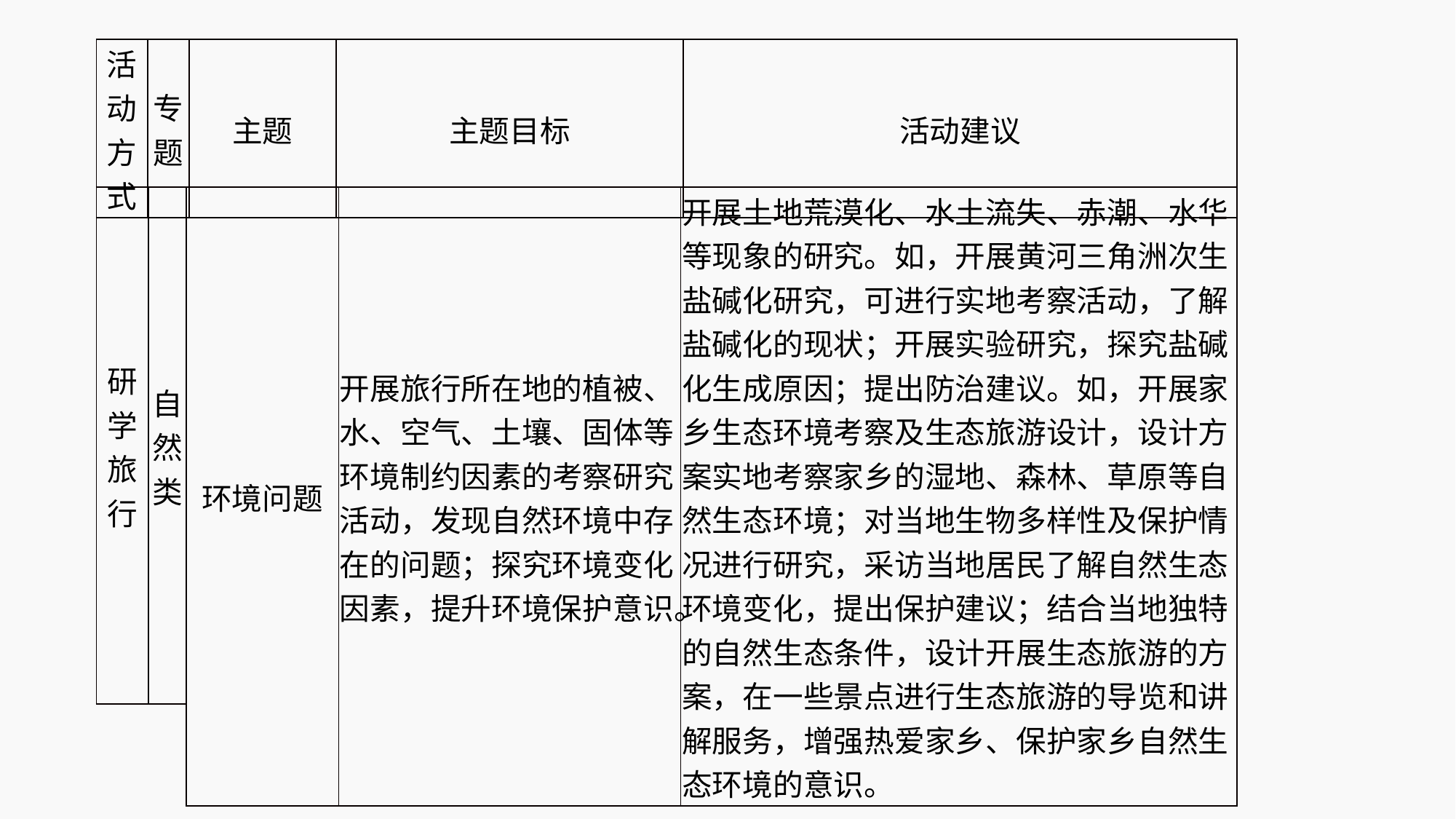

| 活动方式 | 专题 | 主题 | 主题目标 | 活动建议 |
| --- | --- | --- | --- | --- |
| 研学旅行 | 自然类 |
| --- | --- |
| 环境问题 | 开展旅行所在地的植被、水、空气、土壤、固体等环境制约因素的考察研究活动，发现自然环境中存在的问题；探究环境变化因素，提升环境保护意识。 | 开展土地荒漠化、水土流失、赤潮、水华等现象的研究。如，开展黄河三角洲次生盐碱化研究，可进行实地考察活动，了解盐碱化的现状；开展实验研究，探究盐碱化生成原因；提出防治建议。如，开展家乡生态环境考察及生态旅游设计，设计方案实地考察家乡的湿地、森林、草原等自然生态环境；对当地生物多样性及保护情况进行研究，采访当地居民了解自然生态环境变化，提出保护建议；结合当地独特的自然生态条件，设计开展生态旅游的方案，在一些景点进行生态旅游的导览和讲解服务，增强热爱家乡、保护家乡自然生态环境的意识。 |
| --- | --- | --- |